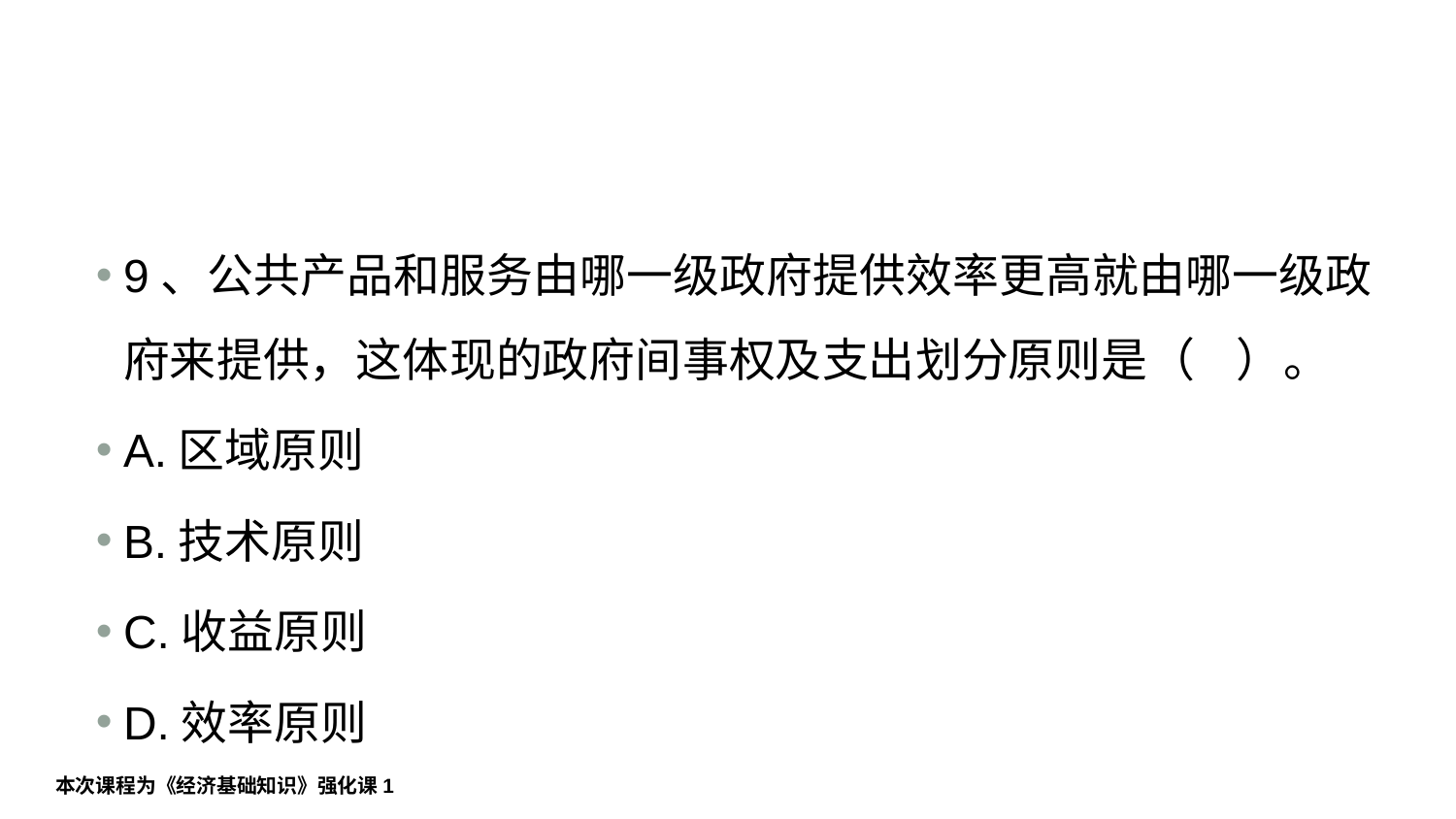

#

9、公共产品和服务由哪一级政府提供效率更高就由哪一级政府来提供，这体现的政府间事权及支出划分原则是（    ）。
A.区域原则
B.技术原则
C.收益原则
D.效率原则